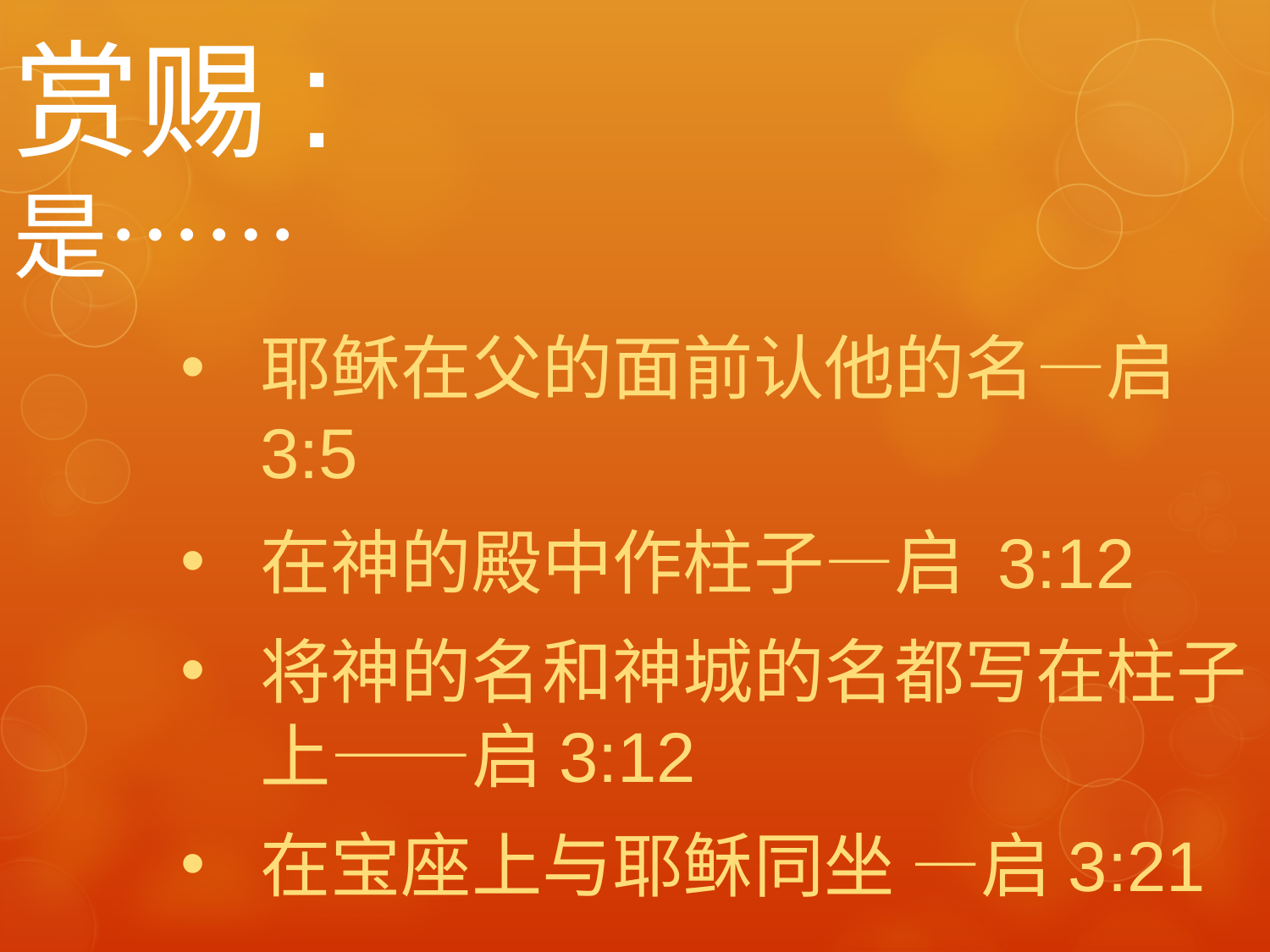

# 赏赐: 是……
耶稣在父的面前认他的名—启3:5
在神的殿中作柱子—启 3:12
将神的名和神城的名都写在柱子上——启3:12
在宝座上与耶稣同坐 —启3:21